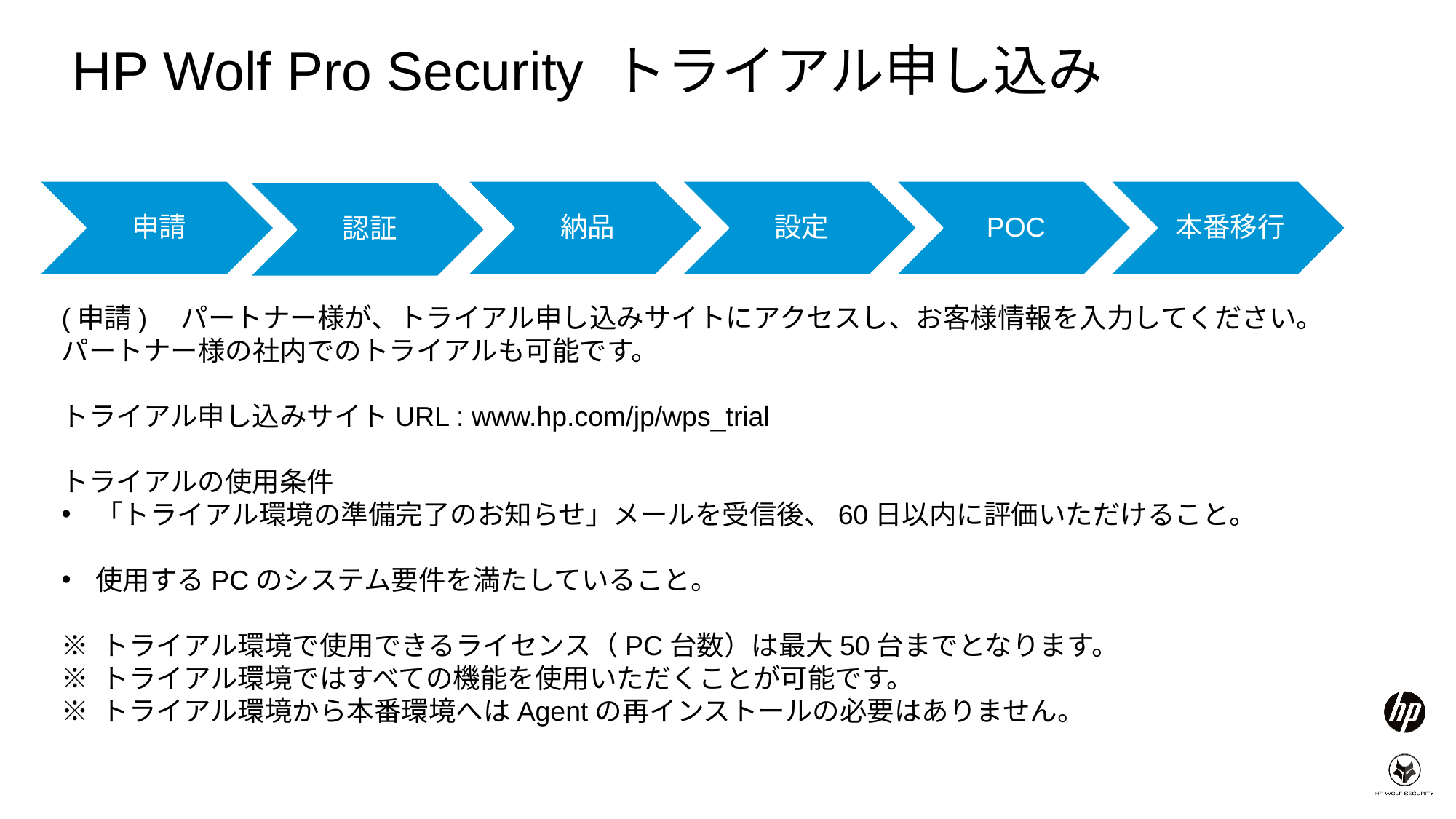

# HP Wolf Pro Security トライアル申し込み
申請
認証
納品
設定
POC
本番移行
(申請)　パートナー様が、トライアル申し込みサイトにアクセスし、お客様情報を入力してください。
パートナー様の社内でのトライアルも可能です。

トライアル申し込みサイトURL : www.hp.com/jp/wps_trial

トライアルの使用条件
「トライアル環境の準備完了のお知らせ」メールを受信後、60日以内に評価いただけること。

使用するPCのシステム要件を満たしていること。

※ トライアル環境で使用できるライセンス（PC台数）は最大50台までとなります。
※ トライアル環境ではすべての機能を使用いただくことが可能です。
※ トライアル環境から本番環境へはAgentの再インストールの必要はありません。